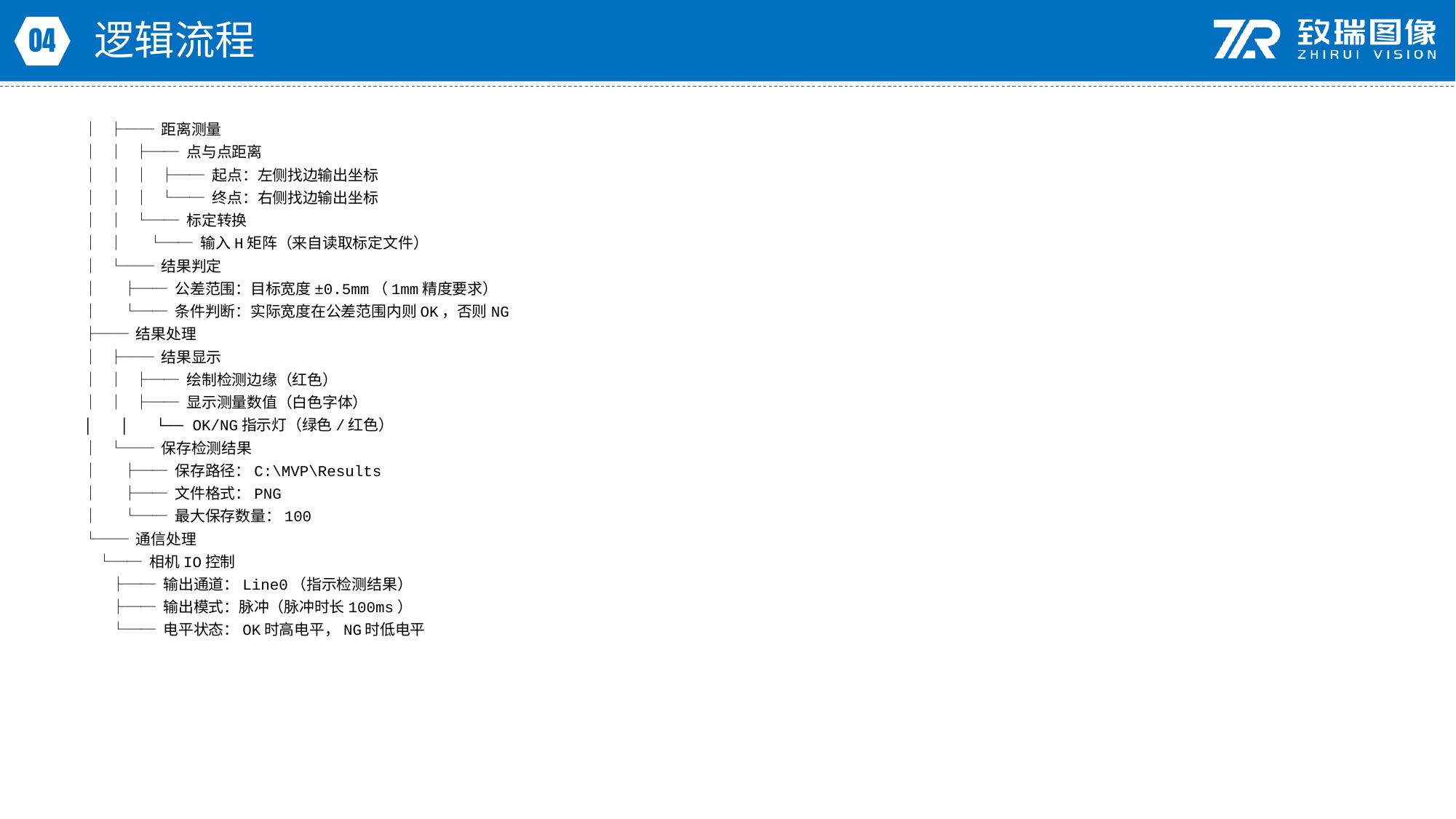

逻辑流程
04

│   ├── 距离测量
│   │   ├── 点与点距离
│   │   │   ├── 起点：左侧找边输出坐标
│   │   │   └── 终点：右侧找边输出坐标
│   │   └── 标定转换
│   │       └── 输入H矩阵（来自读取标定文件）
│   └── 结果判定
│       ├── 公差范围：目标宽度±0.5mm（1mm精度要求）
│       └── 条件判断：实际宽度在公差范围内则OK，否则NG
├── 结果处理
│   ├── 结果显示
│   │   ├── 绘制检测边缘（红色）
│   │   ├── 显示测量数值（白色字体）
│   │   └── OK/NG指示灯（绿色/红色）
│   └── 保存检测结果
│       ├── 保存路径：C:\MVP\Results
│       ├── 文件格式：PNG
│       └── 最大保存数量：100
└── 通信处理
    └── 相机IO控制
        ├── 输出通道：Line0（指示检测结果）
        ├── 输出模式：脉冲（脉冲时长100ms）
        └── 电平状态：OK时高电平，NG时低电平